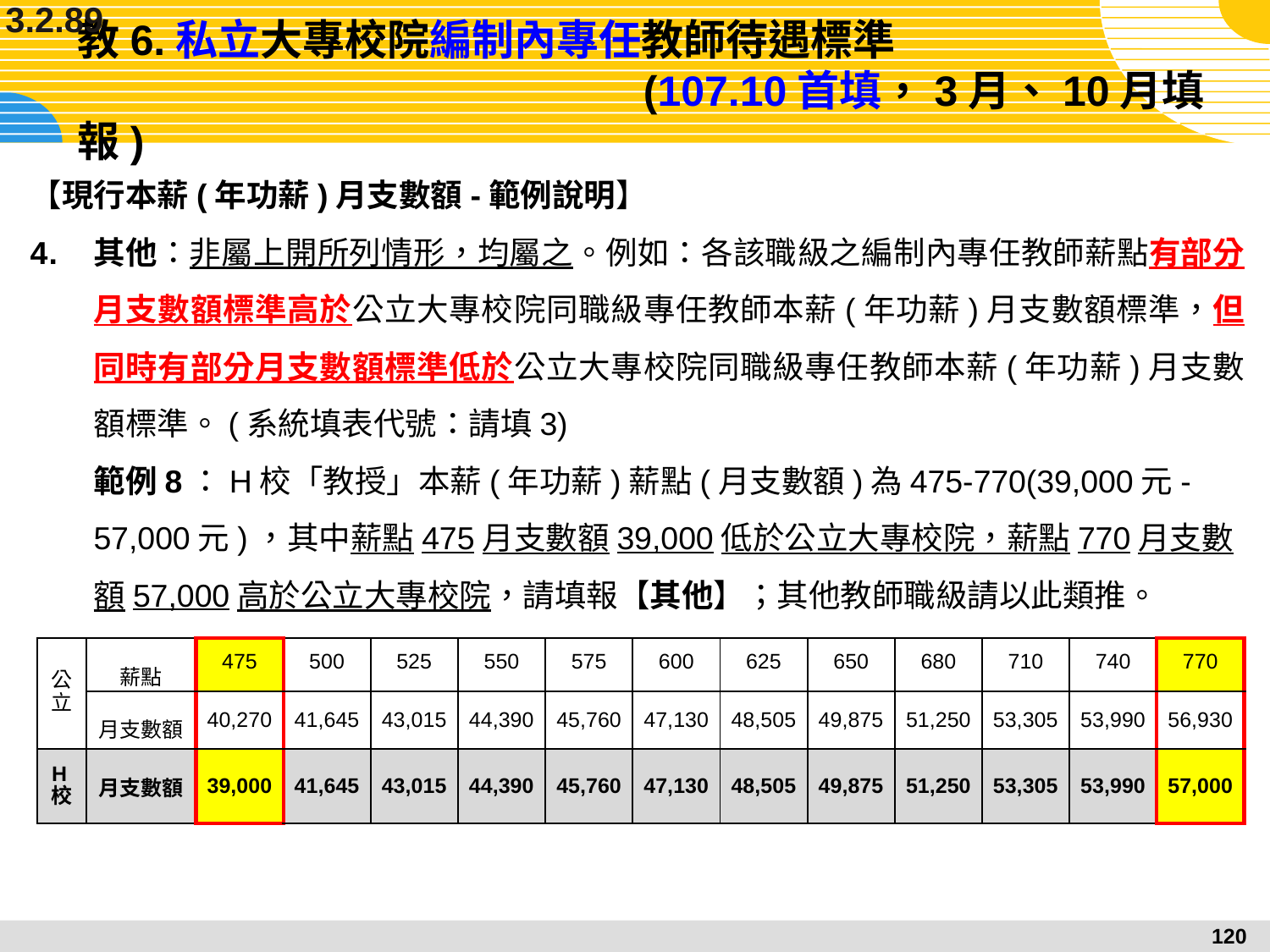

3.2.89
# 教6.私立大專校院編制內專任教師待遇標準						     (107.10首填，3月、10月填報)
【現行本薪(年功薪)月支數額-範例說明】
其他：非屬上開所列情形，均屬之。例如：各該職級之編制內專任教師薪點有部分月支數額標準高於公立大專校院同職級專任教師本薪(年功薪)月支數額標準，但同時有部分月支數額標準低於公立大專校院同職級專任教師本薪(年功薪)月支數額標準。(系統填表代號：請填3)
	範例8：H校「教授」本薪(年功薪)薪點(月支數額)為475-770(39,000元-57,000元)，其中薪點475月支數額39,000低於公立大專校院，薪點770月支數額57,000高於公立大專校院，請填報【其他】；其他教師職級請以此類推。
| 公立 | 薪點 | 475 | 500 | 525 | 550 | 575 | 600 | 625 | 650 | 680 | 710 | 740 | 770 |
| --- | --- | --- | --- | --- | --- | --- | --- | --- | --- | --- | --- | --- | --- |
|  | 月支數額 | 40,270 | 41,645 | 43,015 | 44,390 | 45,760 | 47,130 | 48,505 | 49,875 | 51,250 | 53,305 | 53,990 | 56,930 |
| H校 | 月支數額 | 39,000 | 41,645 | 43,015 | 44,390 | 45,760 | 47,130 | 48,505 | 49,875 | 51,250 | 53,305 | 53,990 | 57,000 |